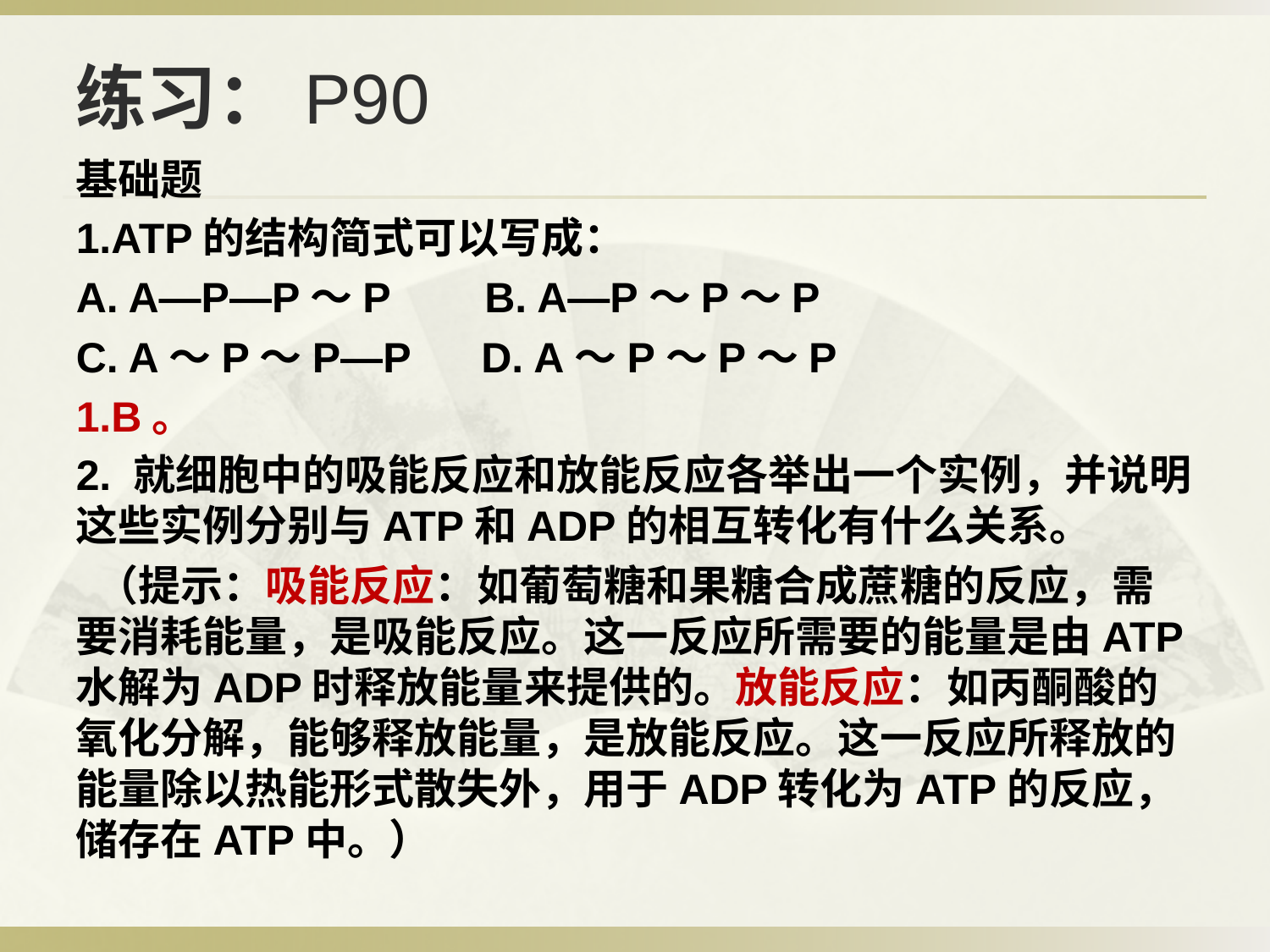

# 练习：P90
基础题
1.ATP的结构简式可以写成：
A. A—P—P～P        B. A—P～P～P
C. A～P～P—P      D. A～P～P～P
1.B。
2. 就细胞中的吸能反应和放能反应各举出一个实例，并说明这些实例分别与ATP和ADP的相互转化有什么关系。
 （提示：吸能反应：如葡萄糖和果糖合成蔗糖的反应，需要消耗能量，是吸能反应。这一反应所需要的能量是由ATP水解为ADP时释放能量来提供的。放能反应：如丙酮酸的氧化分解，能够释放能量，是放能反应。这一反应所释放的能量除以热能形式散失外，用于ADP转化为ATP的反应，储存在ATP中。）